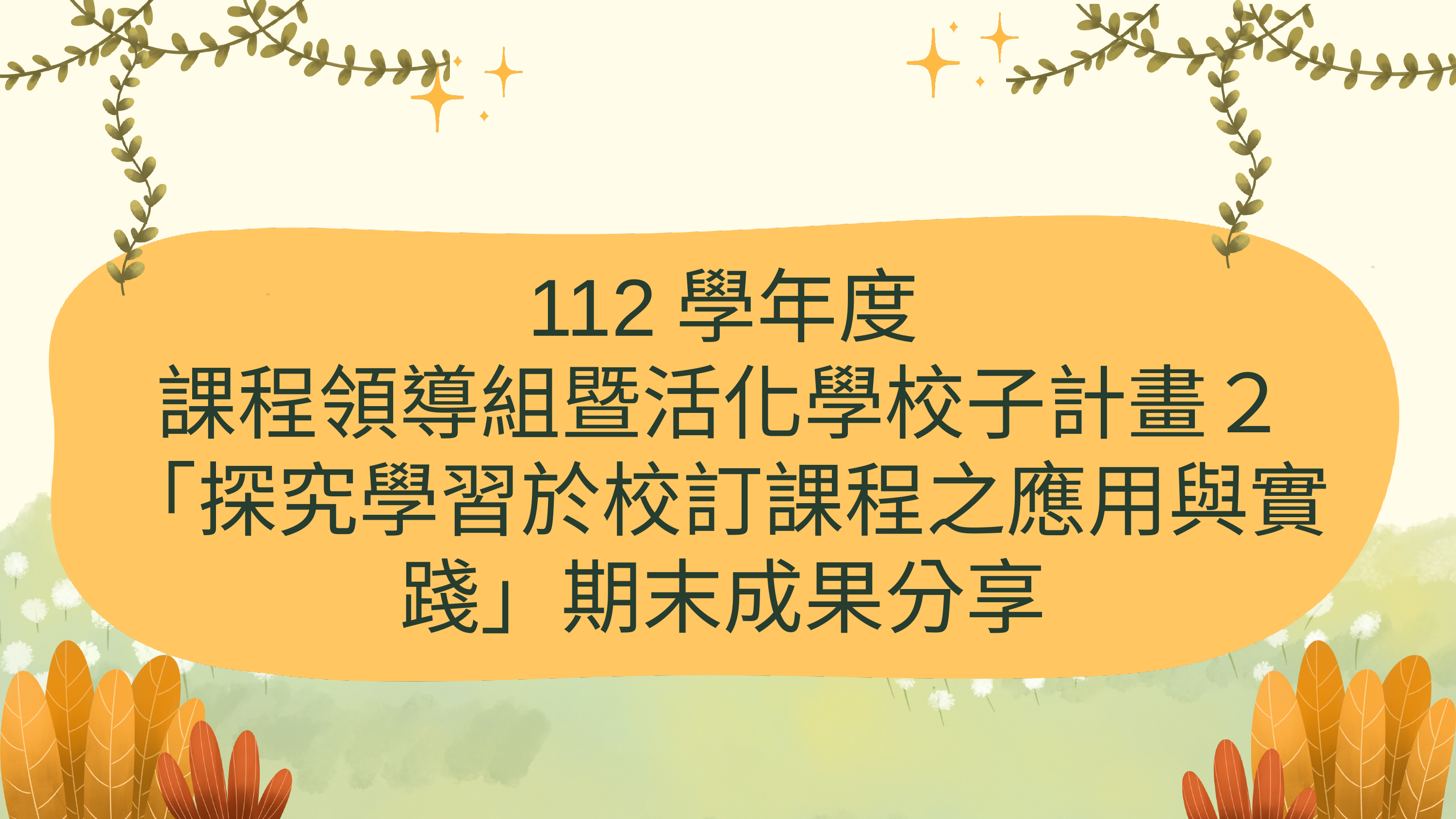

112學年度
課程領導組暨活化學校子計畫２
「探究學習於校訂課程之應用與實踐」期末成果分享